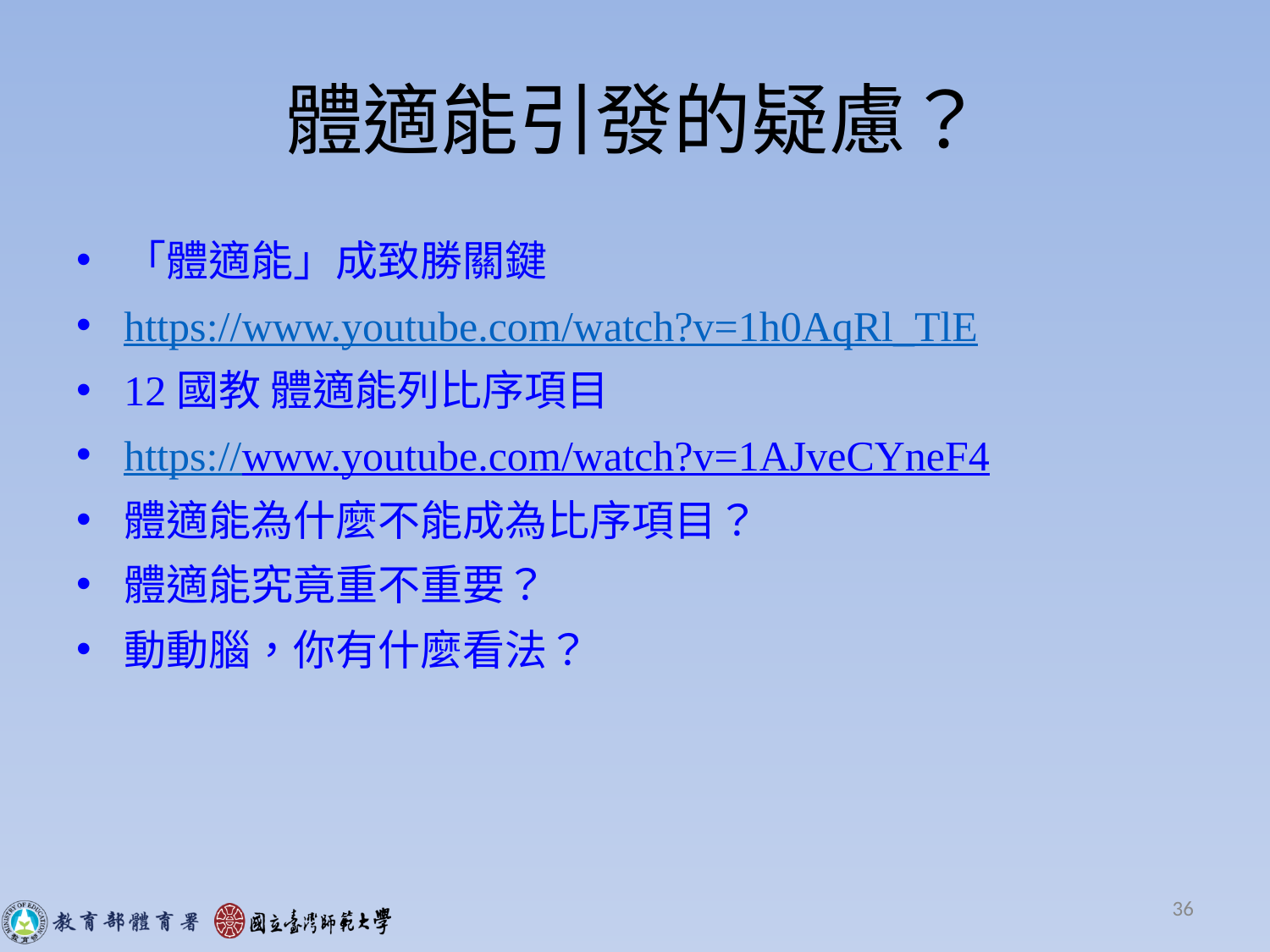

# 體適能引發的疑慮？
「體適能」成致勝關鍵
https://www.youtube.com/watch?v=1h0AqRl_TlE
12國教 體適能列比序項目
https://www.youtube.com/watch?v=1AJveCYneF4
體適能為什麼不能成為比序項目？
體適能究竟重不重要？
動動腦，你有什麼看法？

36